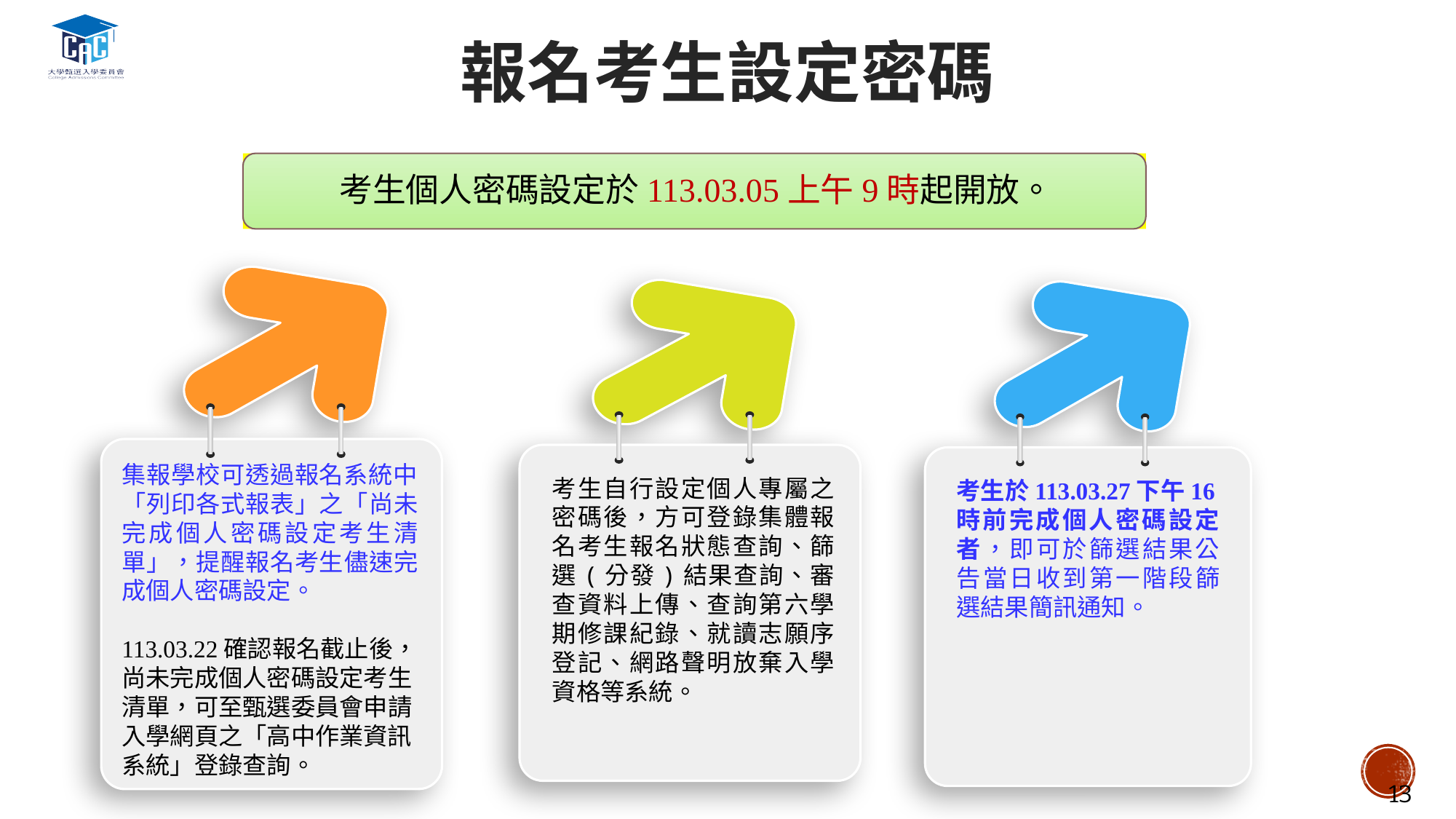

報名考生設定密碼
考生個人密碼設定於113.03.05上午9時起開放。

集報學校可透過報名系統中「列印各式報表」之「尚未完成個人密碼設定考生清單」，提醒報名考生儘速完成個人密碼設定。
113.03.22確認報名截止後，尚未完成個人密碼設定考生清單，可至甄選委員會申請入學網頁之「高中作業資訊系統」登錄查詢。

考生自行設定個人專屬之密碼後，方可登錄集體報名考生報名狀態查詢、篩選(分發)結果查詢、審查資料上傳、查詢第六學期修課紀錄、就讀志願序登記、網路聲明放棄入學資格等系統。

考生於113.03.27下午16時前完成個人密碼設定者，即可於篩選結果公告當日收到第一階段篩選結果簡訊通知。